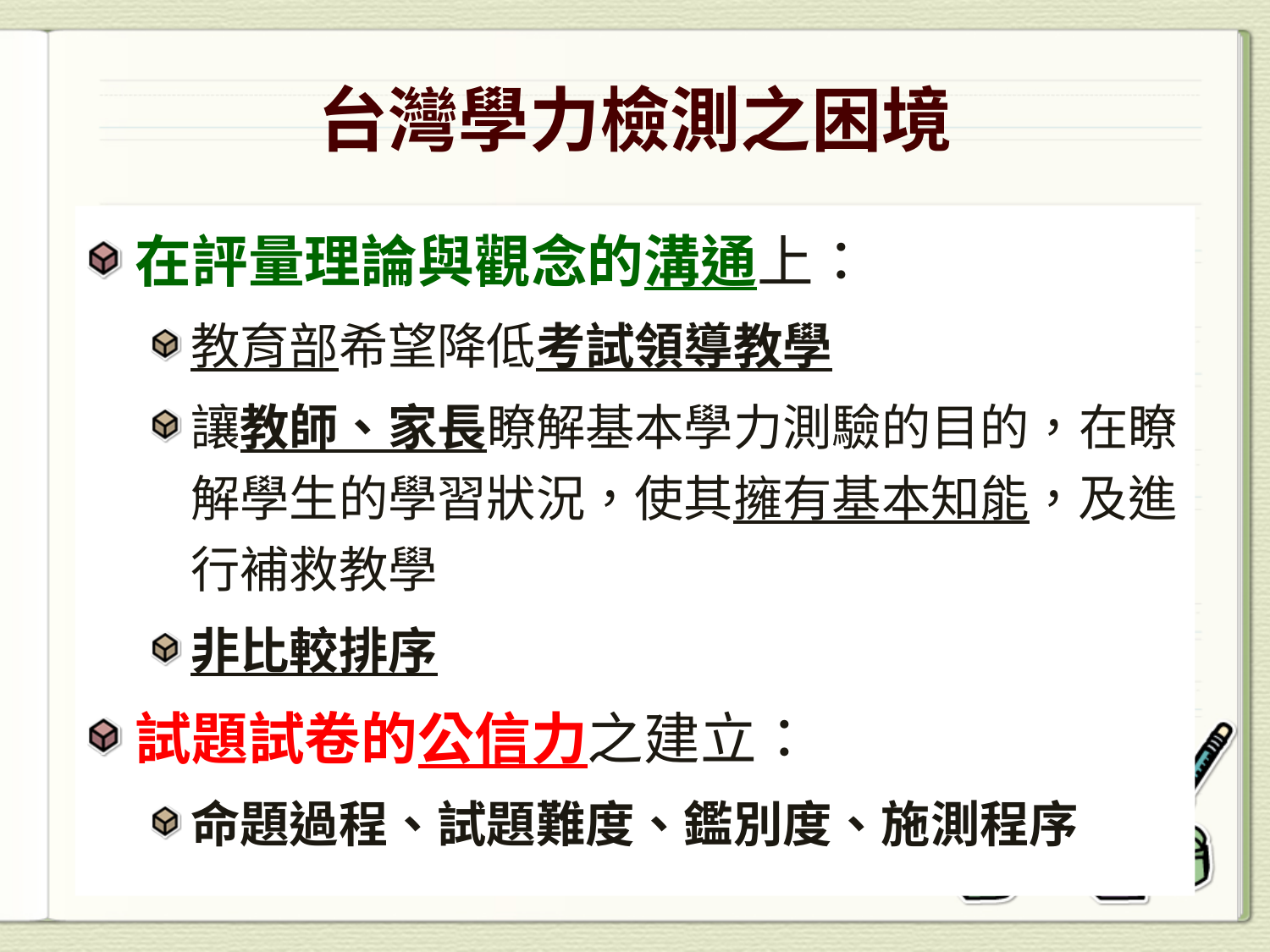

台灣學力檢測之困境
在評量理論與觀念的溝通上：
教育部希望降低考試領導教學
讓教師、家長瞭解基本學力測驗的目的，在瞭解學生的學習狀況，使其擁有基本知能，及進行補救教學
非比較排序
試題試卷的公信力之建立：
命題過程、試題難度、鑑別度、施測程序